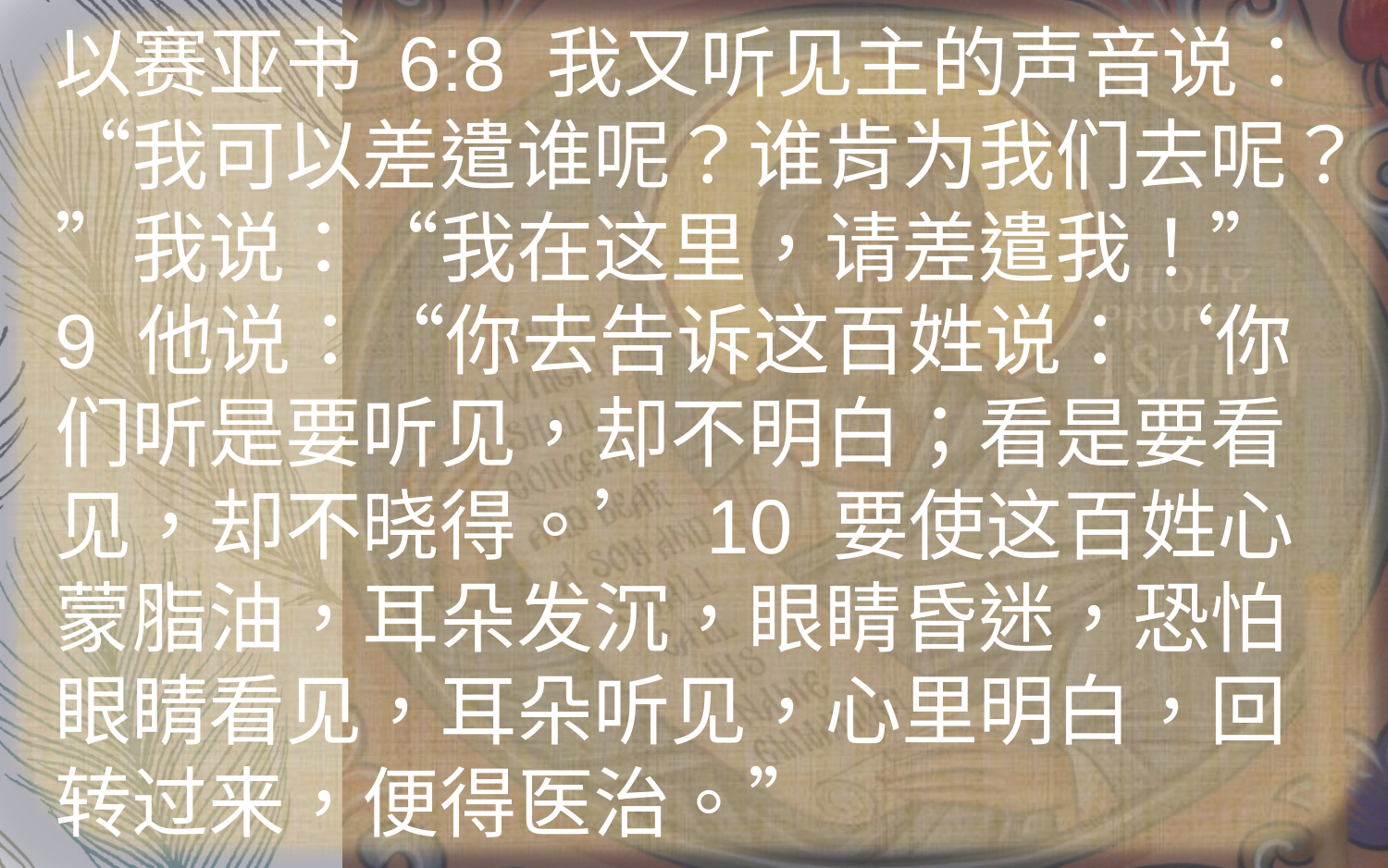

以赛亚书 6:8 我又听见主的声音说：“我可以差遣谁呢？谁肯为我们去呢？”我说：“我在这里，请差遣我！” 9 他说：“你去告诉这百姓说：‘你们听是要听见，却不明白；看是要看见，却不晓得。’ 10 要使这百姓心蒙脂油，耳朵发沉，眼睛昏迷，恐怕眼睛看见，耳朵听见，心里明白，回转过来，便得医治。”